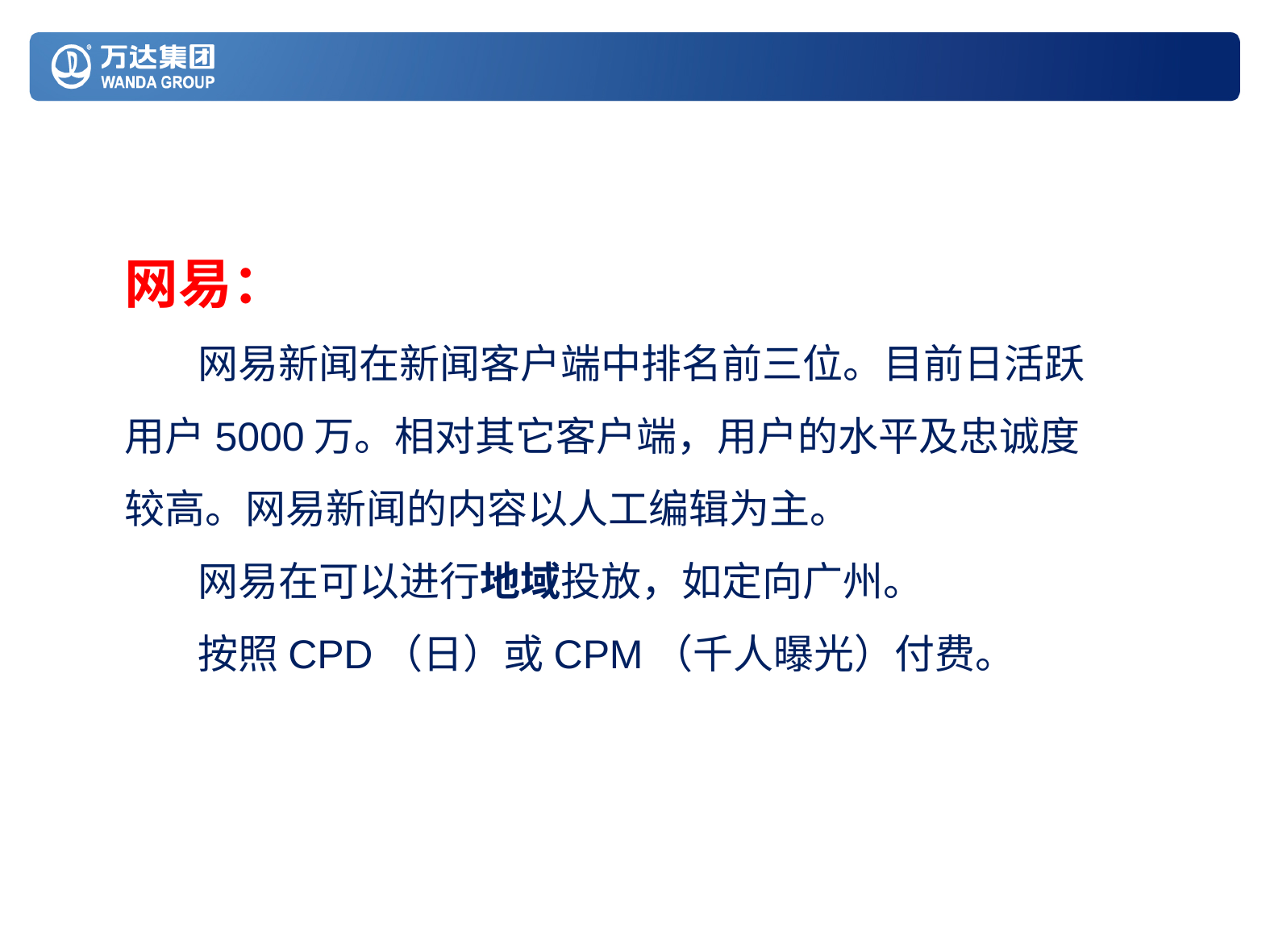

网易：
       网易新闻在新闻客户端中排名前三位。目前日活跃用户5000万。相对其它客户端，用户的水平及忠诚度较高。网易新闻的内容以人工编辑为主。
       网易在可以进行地域投放，如定向广州。
       按照CPD（日）或CPM（千人曝光）付费。